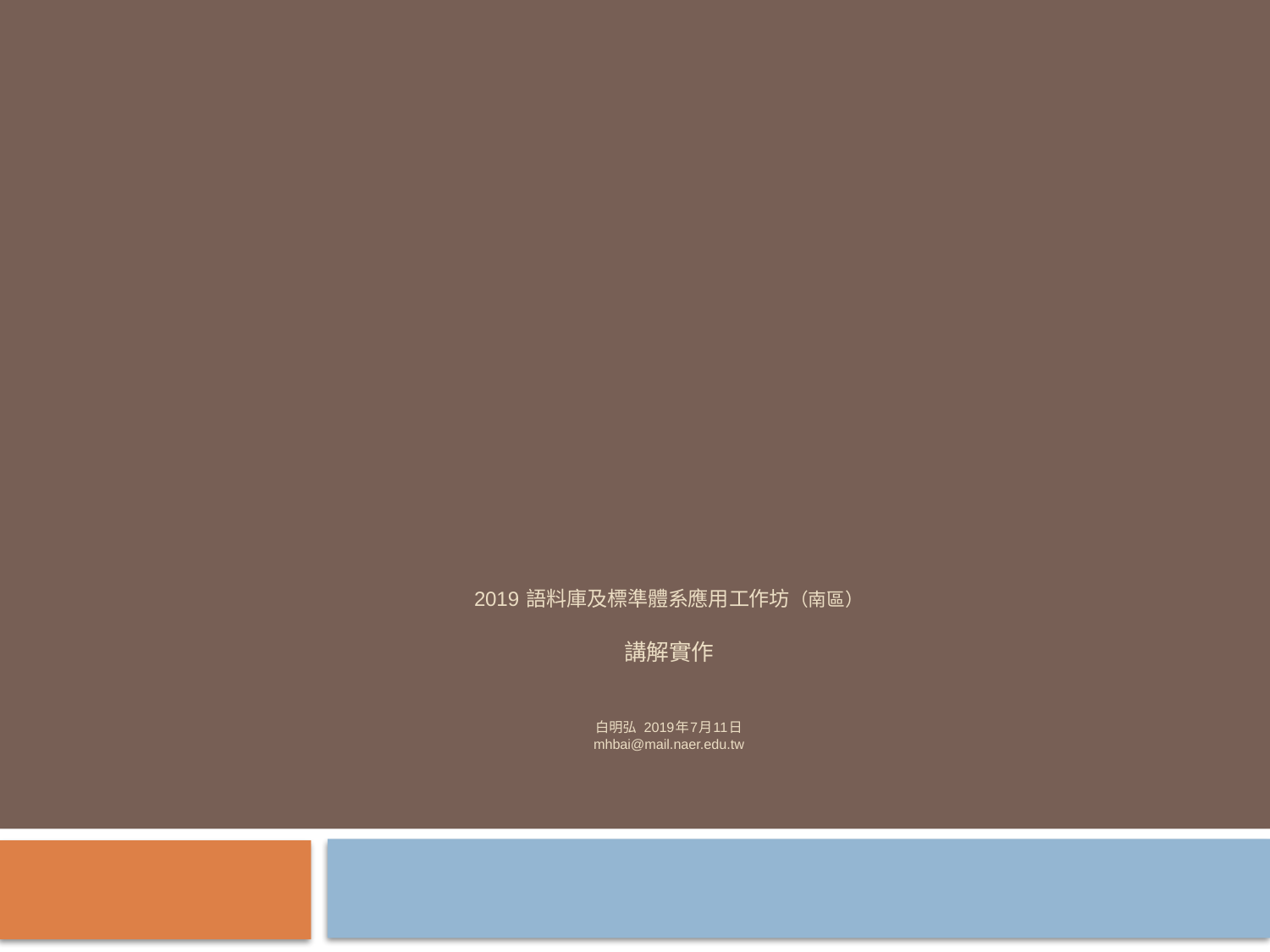

# 2019 語料庫及標準體系應用工作坊（南區） 講解實作 白明弘  2019年7月11日 mhbai@mail.naer.edu.tw